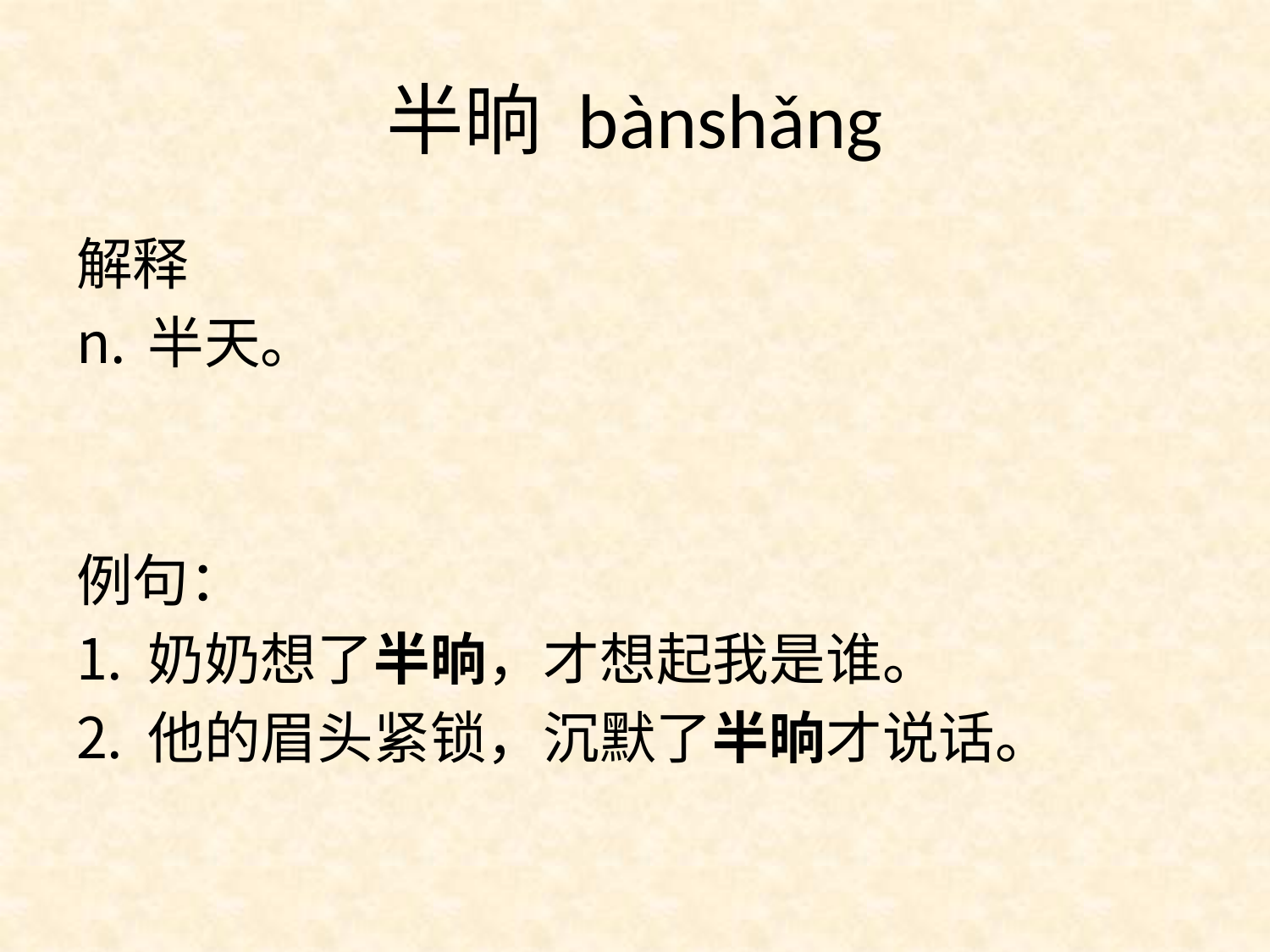

# 半晌 bànshǎng
解释
半天。

例句：
奶奶想了半晌，才想起我是谁。
他的眉头紧锁，沉默了半晌才说话。